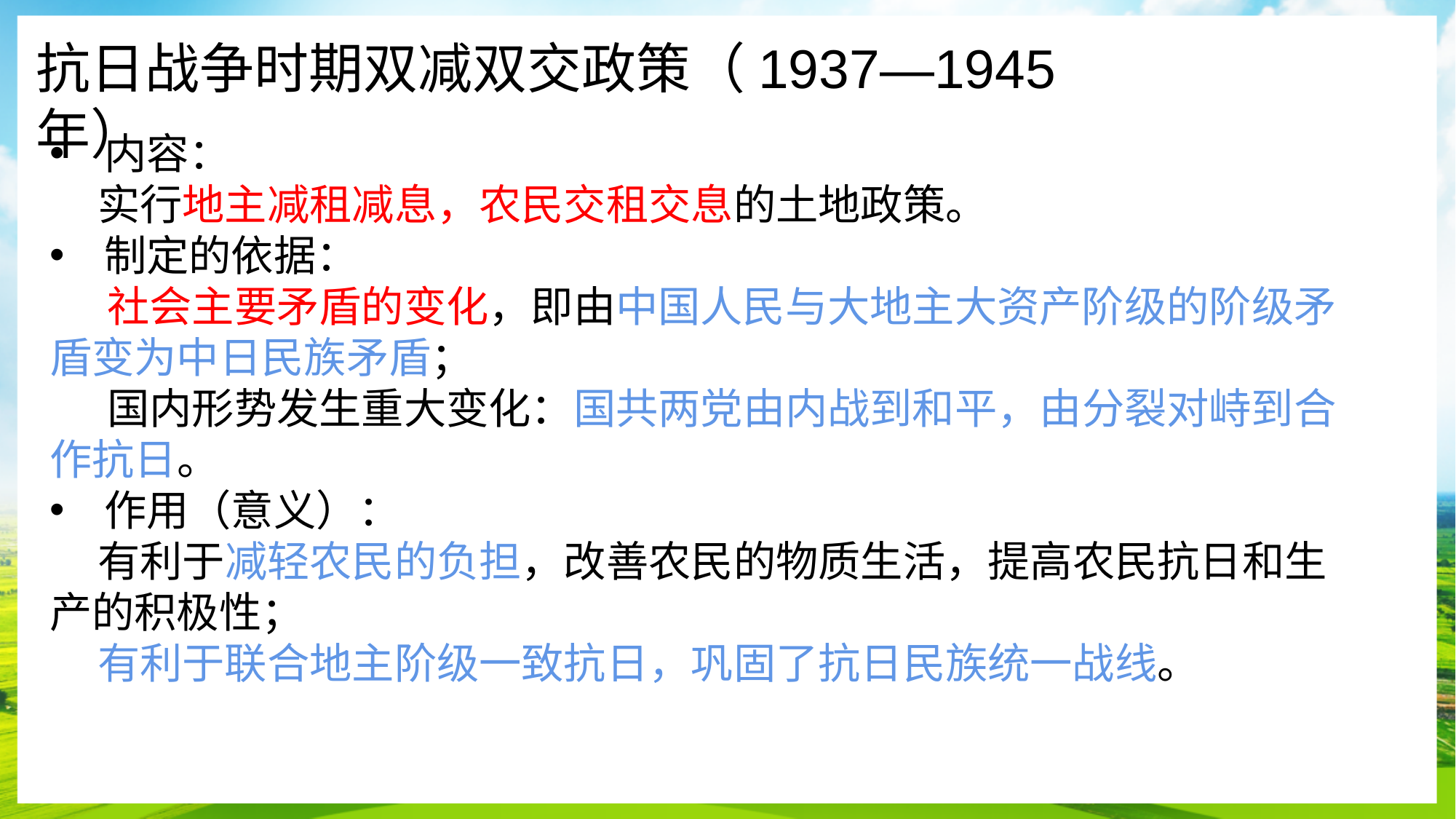

抗日战争时期双减双交政策（1937—1945年）
内容：
    实行地主减租减息，农民交租交息的土地政策。
制定的依据：
     社会主要矛盾的变化，即由中国人民与大地主大资产阶级的阶级矛盾变为中日民族矛盾；
     国内形势发生重大变化：国共两党由内战到和平，由分裂对峙到合作抗日。
作用（意义）：
    有利于减轻农民的负担，改善农民的物质生活，提高农民抗日和生产的积极性；
    有利于联合地主阶级一致抗日，巩固了抗日民族统一战线。